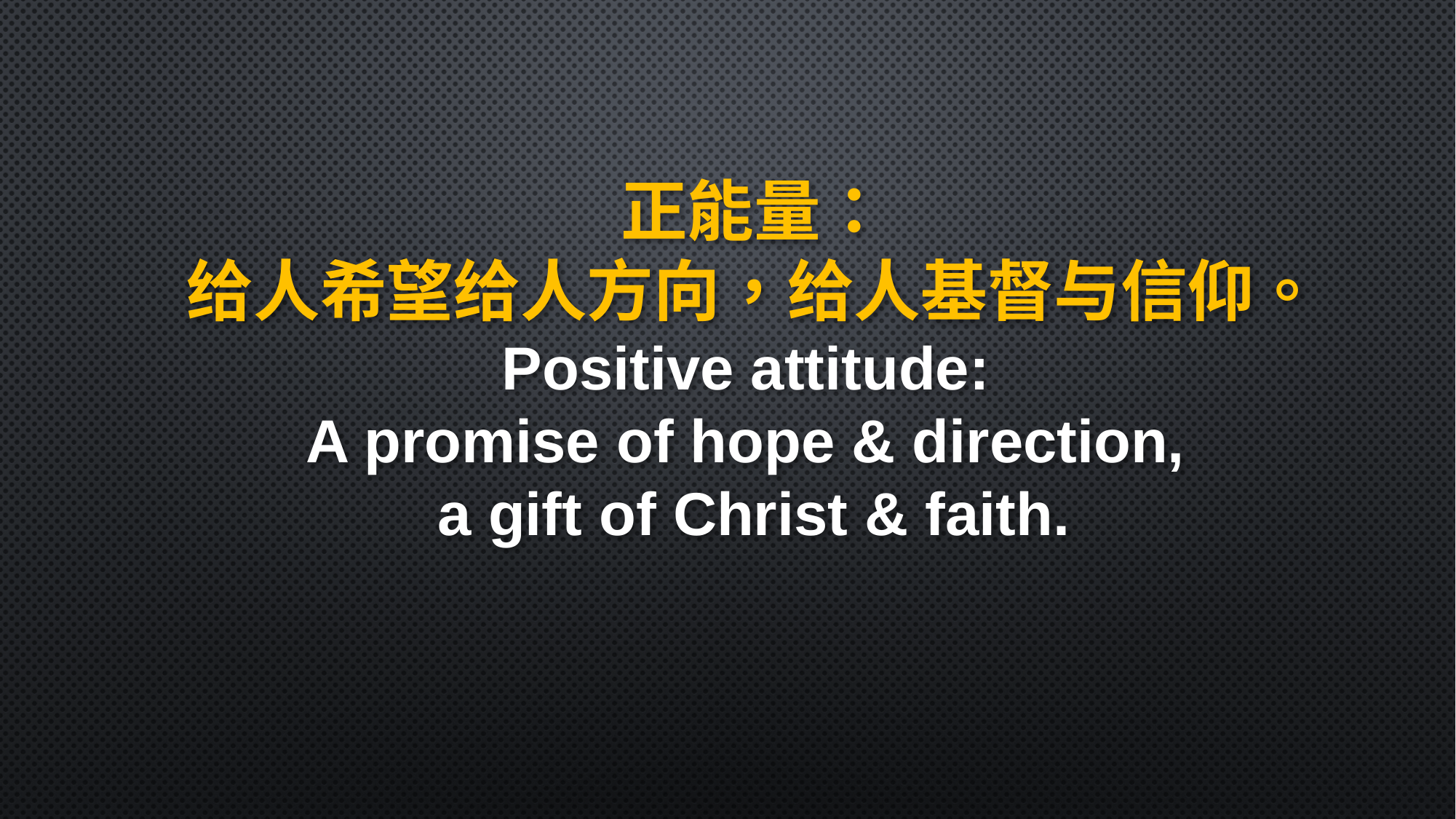

正能量：
给人希望给人方向，给人基督与信仰。
Positive attitude:
A promise of hope & direction,
a gift of Christ & faith.